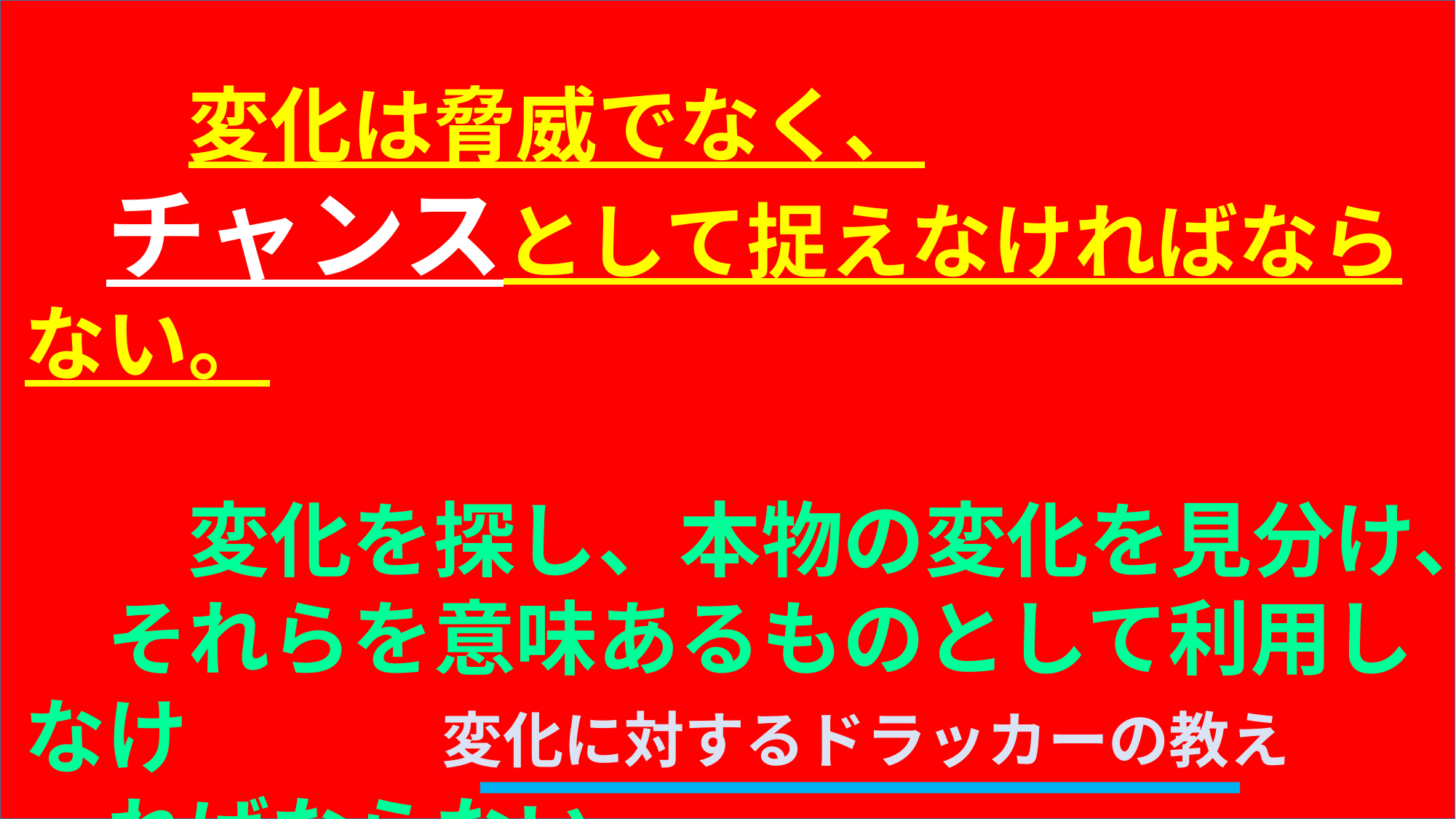

変化は脅威でなく、
　チャンスとして捉えなければならない。

　　変化を探し、本物の変化を見分け、
　それらを意味あるものとして利用しなけ
　ればならない。

変化に対するドラッカーの教え